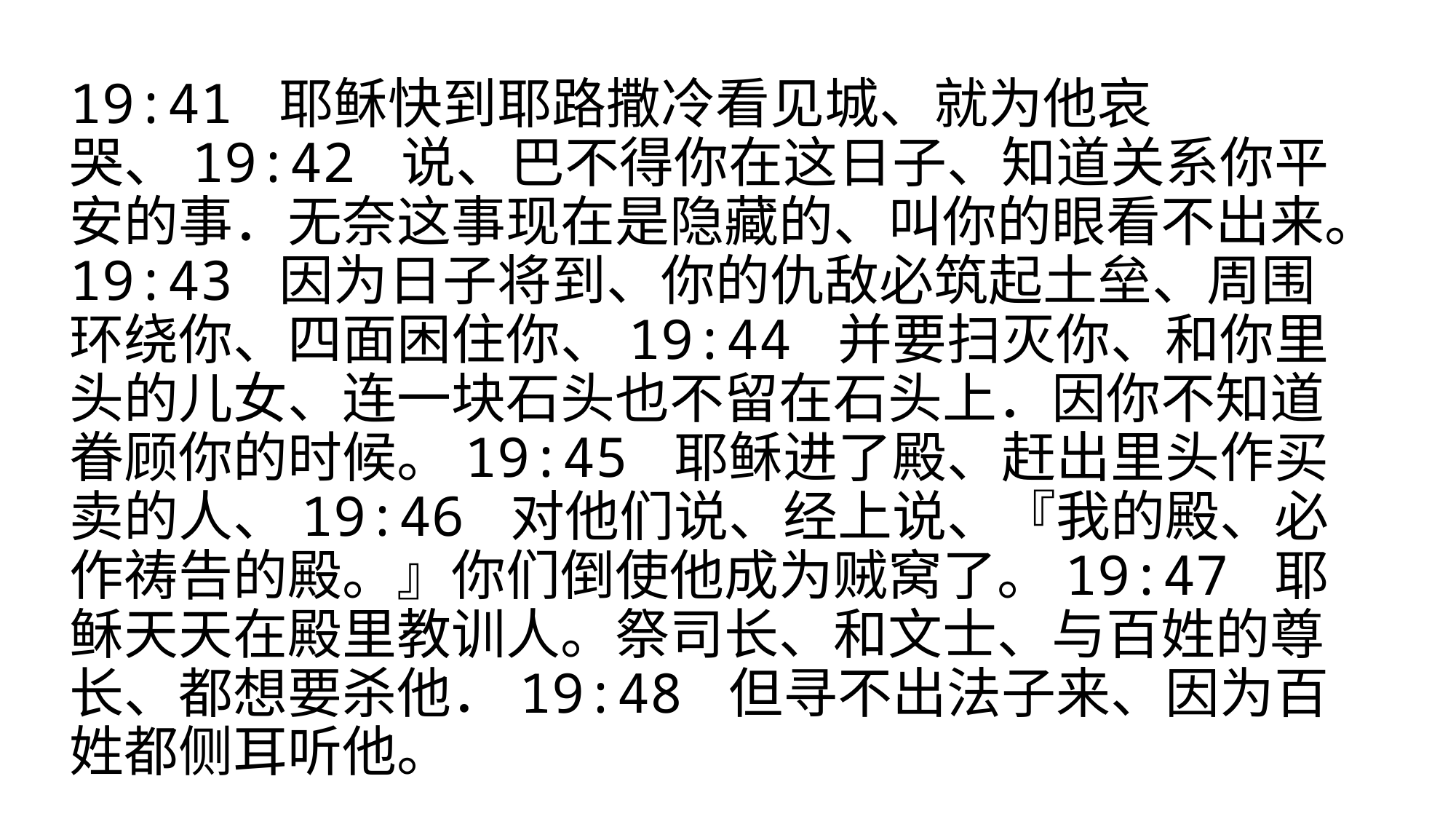

#
19:41 耶稣快到耶路撒冷看见城、就为他哀哭、19:42 说、巴不得你在这日子、知道关系你平安的事．无奈这事现在是隐藏的、叫你的眼看不出来。19:43 因为日子将到、你的仇敌必筑起土垒、周围环绕你、四面困住你、19:44 并要扫灭你、和你里头的儿女、连一块石头也不留在石头上．因你不知道眷顾你的时候。19:45 耶稣进了殿、赶出里头作买卖的人、19:46 对他们说、经上说、『我的殿、必作祷告的殿。』你们倒使他成为贼窝了。19:47 耶稣天天在殿里教训人。祭司长、和文士、与百姓的尊长、都想要杀他．19:48 但寻不出法子来、因为百姓都侧耳听他。